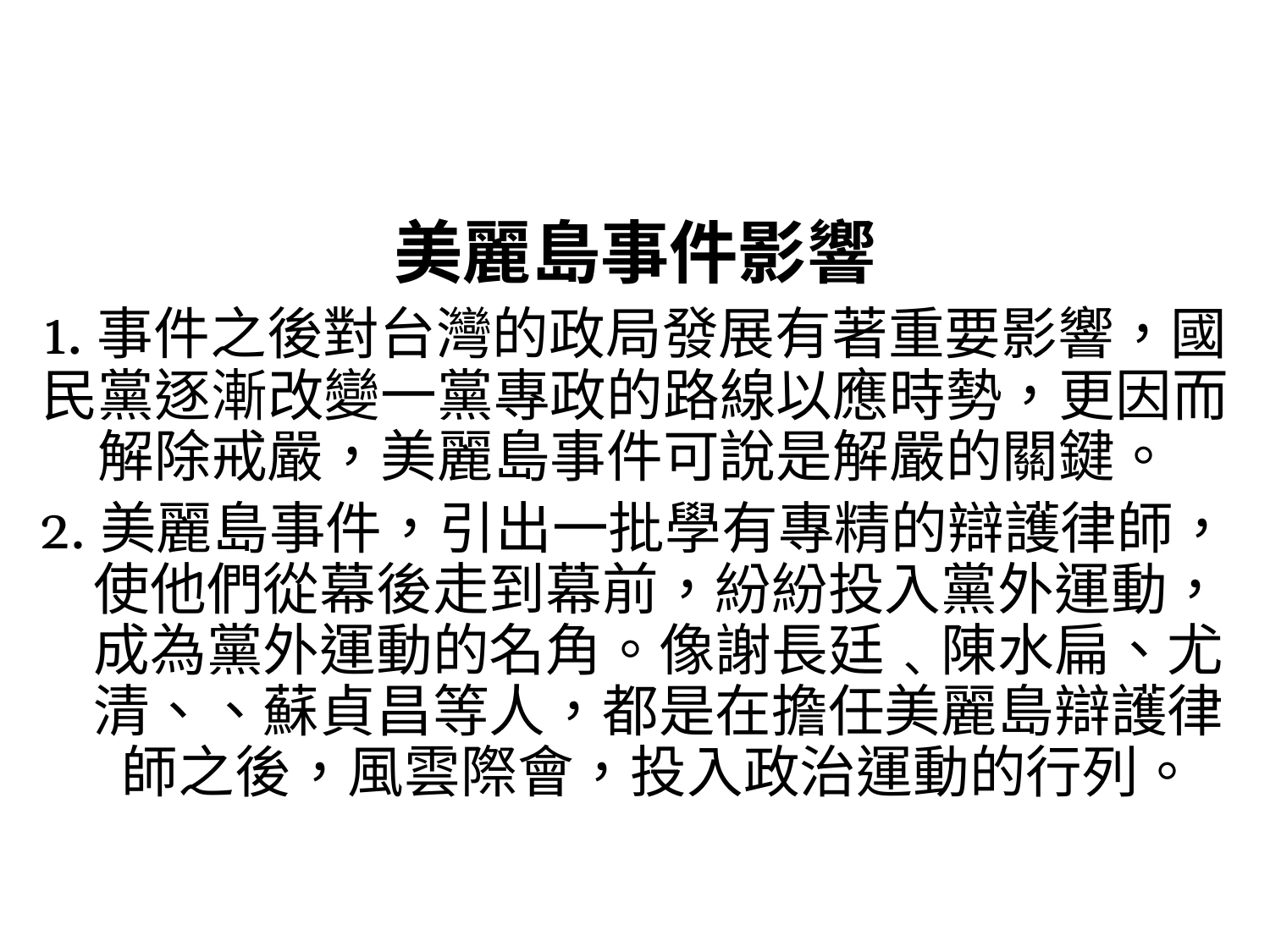

美麗島事件影響
1.事件之後對台灣的政局發展有著重要影響，國民黨逐漸改變一黨專政的路線以應時勢，更因而解除戒嚴，美麗島事件可說是解嚴的關鍵。
2.美麗島事件，引出一批學有專精的辯護律師，使他們從幕後走到幕前，紛紛投入黨外運動，成為黨外運動的名角。像謝長廷﹑陳水扁、尤清、、蘇貞昌等人，都是在擔任美麗島辯護律師之後，風雲際會，投入政治運動的行列。